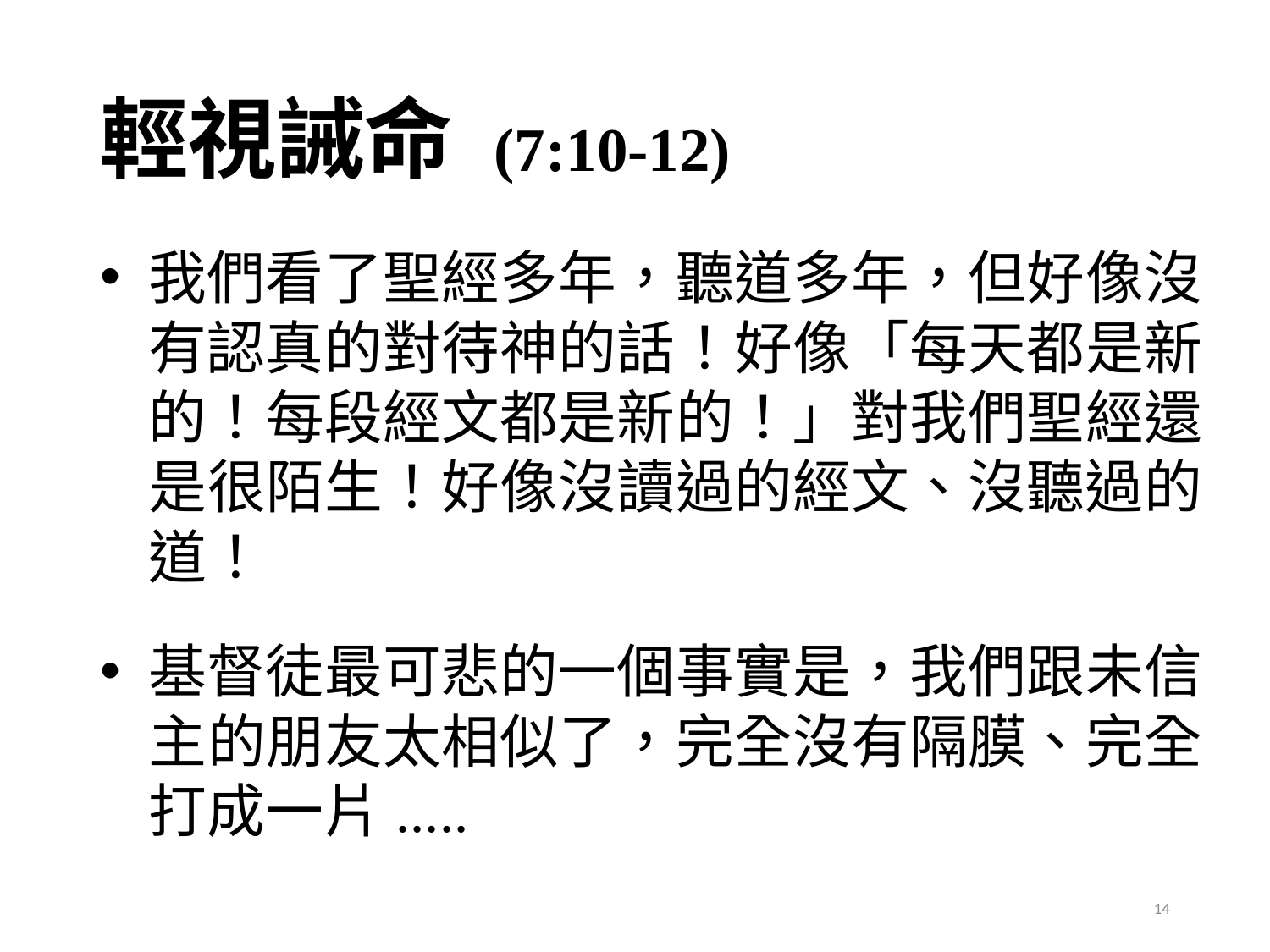

# 輕視誡命 (7:10-12)
我們看了聖經多年，聽道多年，但好像沒有認真的對待神的話！好像「每天都是新的！每段經文都是新的！」對我們聖經還是很陌生！好像沒讀過的經文、沒聽過的道！
基督徒最可悲的一個事實是，我們跟未信主的朋友太相似了，完全沒有隔膜、完全打成一片.....
14